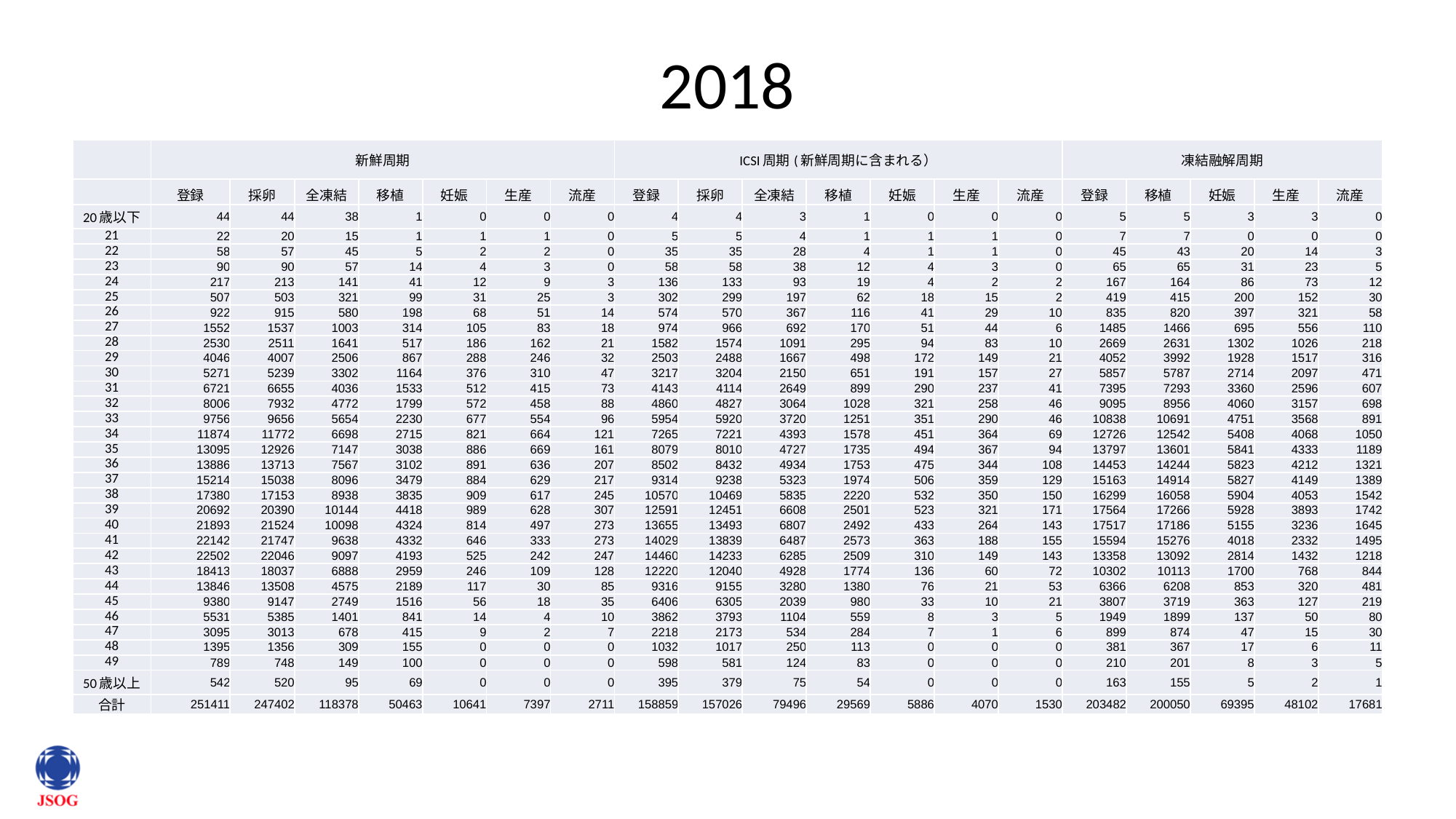

# 2018
|  | 新鮮周期 |  |  |  |  |  |  | ICSI周期(新鮮周期に含まれる） |  |  |  |  |  |  | 凍結融解周期 |  |  |  |  |
| --- | --- | --- | --- | --- | --- | --- | --- | --- | --- | --- | --- | --- | --- | --- | --- | --- | --- | --- | --- |
|  | 登録 | 採卵 | 全凍結 | 移植 | 妊娠 | 生産 | 流産 | 登録 | 採卵 | 全凍結 | 移植 | 妊娠 | 生産 | 流産 | 登録 | 移植 | 妊娠 | 生産 | 流産 |
| 20歳以下 | 44 | 44 | 38 | 1 | 0 | 0 | 0 | 4 | 4 | 3 | 1 | 0 | 0 | 0 | 5 | 5 | 3 | 3 | 0 |
| 21 | 22 | 20 | 15 | 1 | 1 | 1 | 0 | 5 | 5 | 4 | 1 | 1 | 1 | 0 | 7 | 7 | 0 | 0 | 0 |
| 22 | 58 | 57 | 45 | 5 | 2 | 2 | 0 | 35 | 35 | 28 | 4 | 1 | 1 | 0 | 45 | 43 | 20 | 14 | 3 |
| 23 | 90 | 90 | 57 | 14 | 4 | 3 | 0 | 58 | 58 | 38 | 12 | 4 | 3 | 0 | 65 | 65 | 31 | 23 | 5 |
| 24 | 217 | 213 | 141 | 41 | 12 | 9 | 3 | 136 | 133 | 93 | 19 | 4 | 2 | 2 | 167 | 164 | 86 | 73 | 12 |
| 25 | 507 | 503 | 321 | 99 | 31 | 25 | 3 | 302 | 299 | 197 | 62 | 18 | 15 | 2 | 419 | 415 | 200 | 152 | 30 |
| 26 | 922 | 915 | 580 | 198 | 68 | 51 | 14 | 574 | 570 | 367 | 116 | 41 | 29 | 10 | 835 | 820 | 397 | 321 | 58 |
| 27 | 1552 | 1537 | 1003 | 314 | 105 | 83 | 18 | 974 | 966 | 692 | 170 | 51 | 44 | 6 | 1485 | 1466 | 695 | 556 | 110 |
| 28 | 2530 | 2511 | 1641 | 517 | 186 | 162 | 21 | 1582 | 1574 | 1091 | 295 | 94 | 83 | 10 | 2669 | 2631 | 1302 | 1026 | 218 |
| 29 | 4046 | 4007 | 2506 | 867 | 288 | 246 | 32 | 2503 | 2488 | 1667 | 498 | 172 | 149 | 21 | 4052 | 3992 | 1928 | 1517 | 316 |
| 30 | 5271 | 5239 | 3302 | 1164 | 376 | 310 | 47 | 3217 | 3204 | 2150 | 651 | 191 | 157 | 27 | 5857 | 5787 | 2714 | 2097 | 471 |
| 31 | 6721 | 6655 | 4036 | 1533 | 512 | 415 | 73 | 4143 | 4114 | 2649 | 899 | 290 | 237 | 41 | 7395 | 7293 | 3360 | 2596 | 607 |
| 32 | 8006 | 7932 | 4772 | 1799 | 572 | 458 | 88 | 4860 | 4827 | 3064 | 1028 | 321 | 258 | 46 | 9095 | 8956 | 4060 | 3157 | 698 |
| 33 | 9756 | 9656 | 5654 | 2230 | 677 | 554 | 96 | 5954 | 5920 | 3720 | 1251 | 351 | 290 | 46 | 10838 | 10691 | 4751 | 3568 | 891 |
| 34 | 11874 | 11772 | 6698 | 2715 | 821 | 664 | 121 | 7265 | 7221 | 4393 | 1578 | 451 | 364 | 69 | 12726 | 12542 | 5408 | 4068 | 1050 |
| 35 | 13095 | 12926 | 7147 | 3038 | 886 | 669 | 161 | 8079 | 8010 | 4727 | 1735 | 494 | 367 | 94 | 13797 | 13601 | 5841 | 4333 | 1189 |
| 36 | 13886 | 13713 | 7567 | 3102 | 891 | 636 | 207 | 8502 | 8432 | 4934 | 1753 | 475 | 344 | 108 | 14453 | 14244 | 5823 | 4212 | 1321 |
| 37 | 15214 | 15038 | 8096 | 3479 | 884 | 629 | 217 | 9314 | 9238 | 5323 | 1974 | 506 | 359 | 129 | 15163 | 14914 | 5827 | 4149 | 1389 |
| 38 | 17380 | 17153 | 8938 | 3835 | 909 | 617 | 245 | 10570 | 10469 | 5835 | 2220 | 532 | 350 | 150 | 16299 | 16058 | 5904 | 4053 | 1542 |
| 39 | 20692 | 20390 | 10144 | 4418 | 989 | 628 | 307 | 12591 | 12451 | 6608 | 2501 | 523 | 321 | 171 | 17564 | 17266 | 5928 | 3893 | 1742 |
| 40 | 21893 | 21524 | 10098 | 4324 | 814 | 497 | 273 | 13655 | 13493 | 6807 | 2492 | 433 | 264 | 143 | 17517 | 17186 | 5155 | 3236 | 1645 |
| 41 | 22142 | 21747 | 9638 | 4332 | 646 | 333 | 273 | 14029 | 13839 | 6487 | 2573 | 363 | 188 | 155 | 15594 | 15276 | 4018 | 2332 | 1495 |
| 42 | 22502 | 22046 | 9097 | 4193 | 525 | 242 | 247 | 14460 | 14233 | 6285 | 2509 | 310 | 149 | 143 | 13358 | 13092 | 2814 | 1432 | 1218 |
| 43 | 18413 | 18037 | 6888 | 2959 | 246 | 109 | 128 | 12220 | 12040 | 4928 | 1774 | 136 | 60 | 72 | 10302 | 10113 | 1700 | 768 | 844 |
| 44 | 13846 | 13508 | 4575 | 2189 | 117 | 30 | 85 | 9316 | 9155 | 3280 | 1380 | 76 | 21 | 53 | 6366 | 6208 | 853 | 320 | 481 |
| 45 | 9380 | 9147 | 2749 | 1516 | 56 | 18 | 35 | 6406 | 6305 | 2039 | 980 | 33 | 10 | 21 | 3807 | 3719 | 363 | 127 | 219 |
| 46 | 5531 | 5385 | 1401 | 841 | 14 | 4 | 10 | 3862 | 3793 | 1104 | 559 | 8 | 3 | 5 | 1949 | 1899 | 137 | 50 | 80 |
| 47 | 3095 | 3013 | 678 | 415 | 9 | 2 | 7 | 2218 | 2173 | 534 | 284 | 7 | 1 | 6 | 899 | 874 | 47 | 15 | 30 |
| 48 | 1395 | 1356 | 309 | 155 | 0 | 0 | 0 | 1032 | 1017 | 250 | 113 | 0 | 0 | 0 | 381 | 367 | 17 | 6 | 11 |
| 49 | 789 | 748 | 149 | 100 | 0 | 0 | 0 | 598 | 581 | 124 | 83 | 0 | 0 | 0 | 210 | 201 | 8 | 3 | 5 |
| 50歳以上 | 542 | 520 | 95 | 69 | 0 | 0 | 0 | 395 | 379 | 75 | 54 | 0 | 0 | 0 | 163 | 155 | 5 | 2 | 1 |
| 合計 | 251411 | 247402 | 118378 | 50463 | 10641 | 7397 | 2711 | 158859 | 157026 | 79496 | 29569 | 5886 | 4070 | 1530 | 203482 | 200050 | 69395 | 48102 | 17681 |